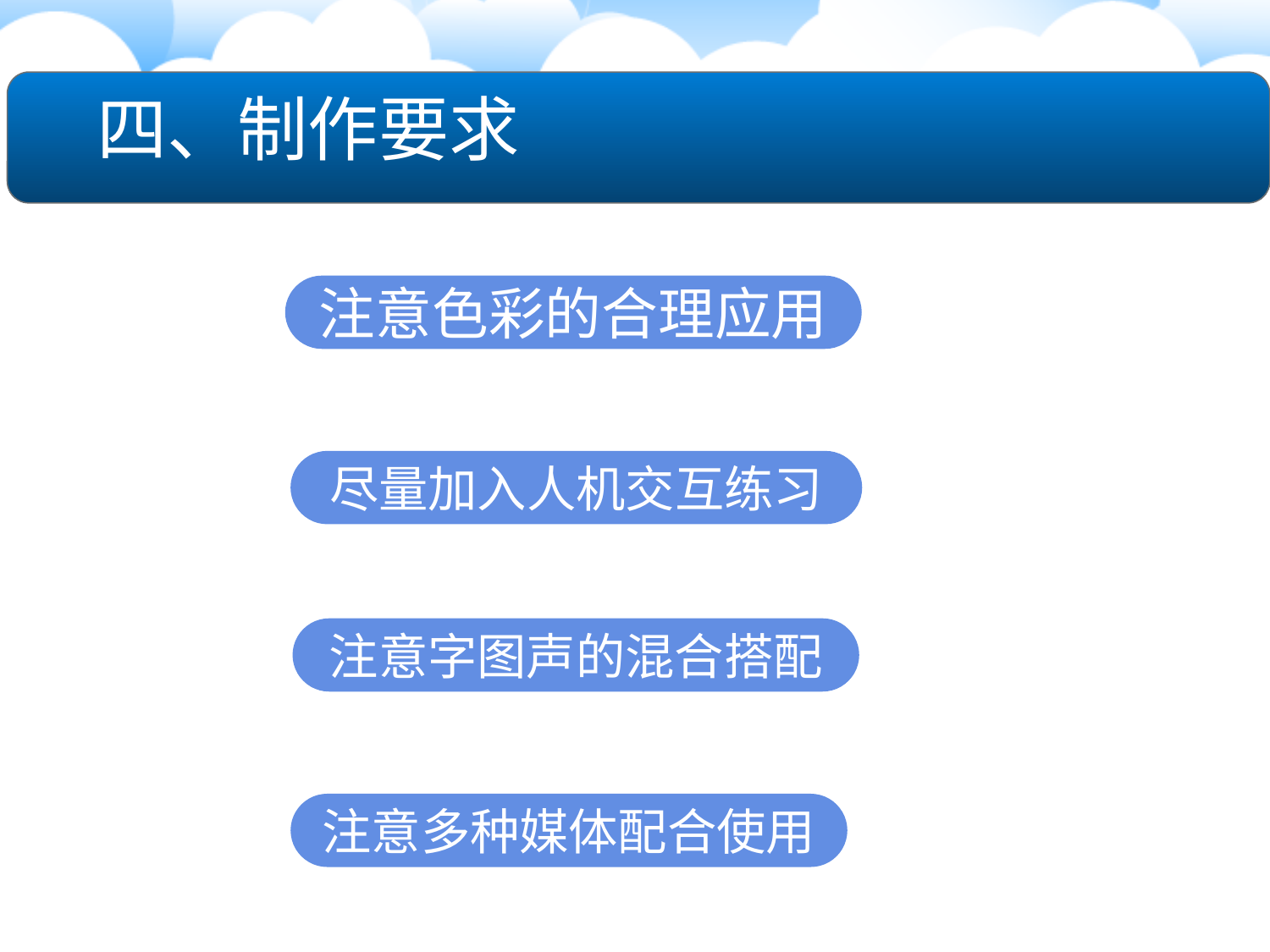

四、制作要求
注意色彩的合理应用
尽量加入人机交互练习
注意字图声的混合搭配
注意多种媒体配合使用